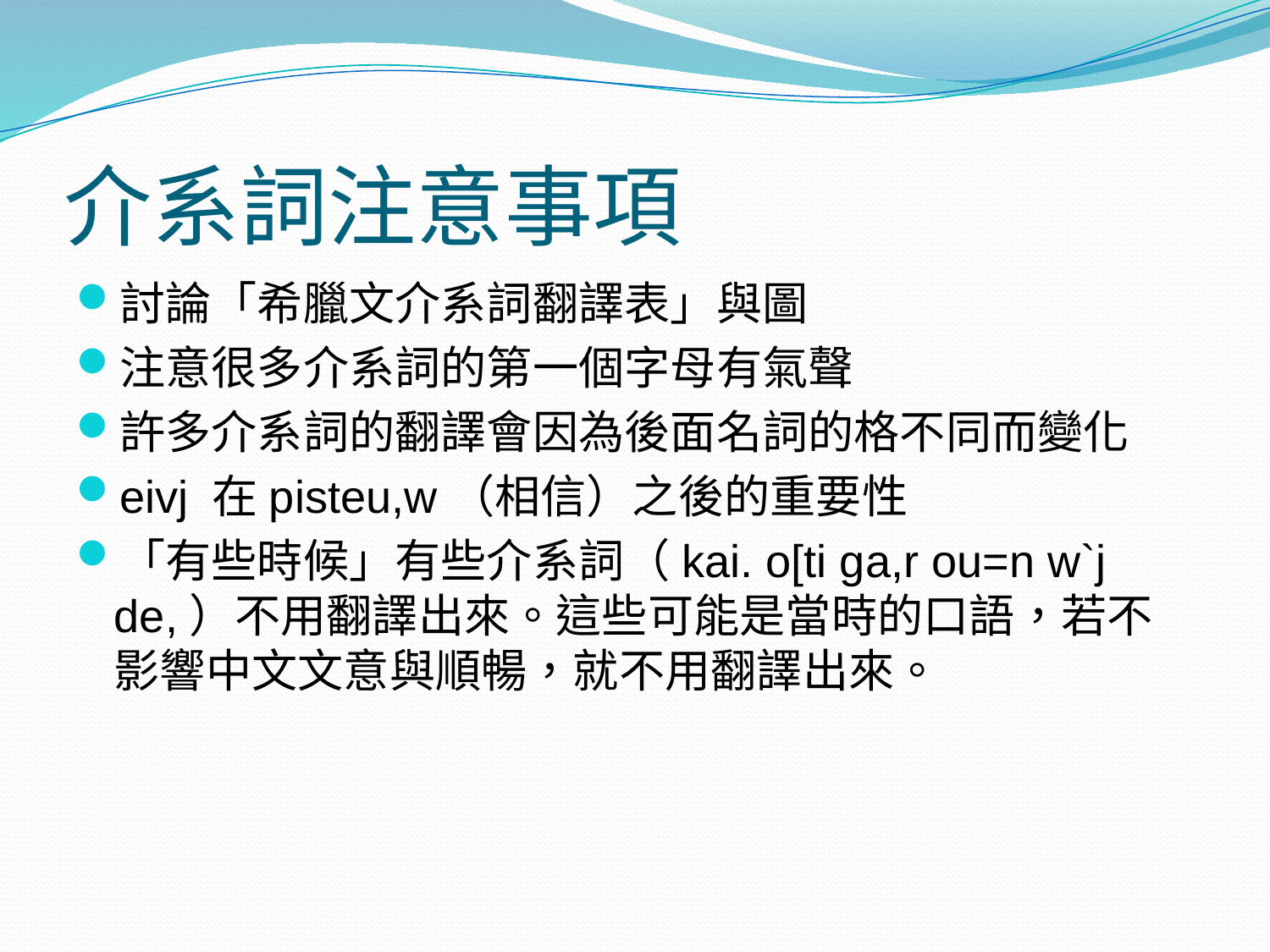

# 介系詞注意事項
討論「希臘文介系詞翻譯表」與圖
注意很多介系詞的第一個字母有氣聲
許多介系詞的翻譯會因為後面名詞的格不同而變化
eivj 在pisteu,w（相信）之後的重要性
「有些時候」有些介系詞（kai. o[ti ga,r ou=n w`j de,）不用翻譯出來。這些可能是當時的口語，若不影響中文文意與順暢，就不用翻譯出來。